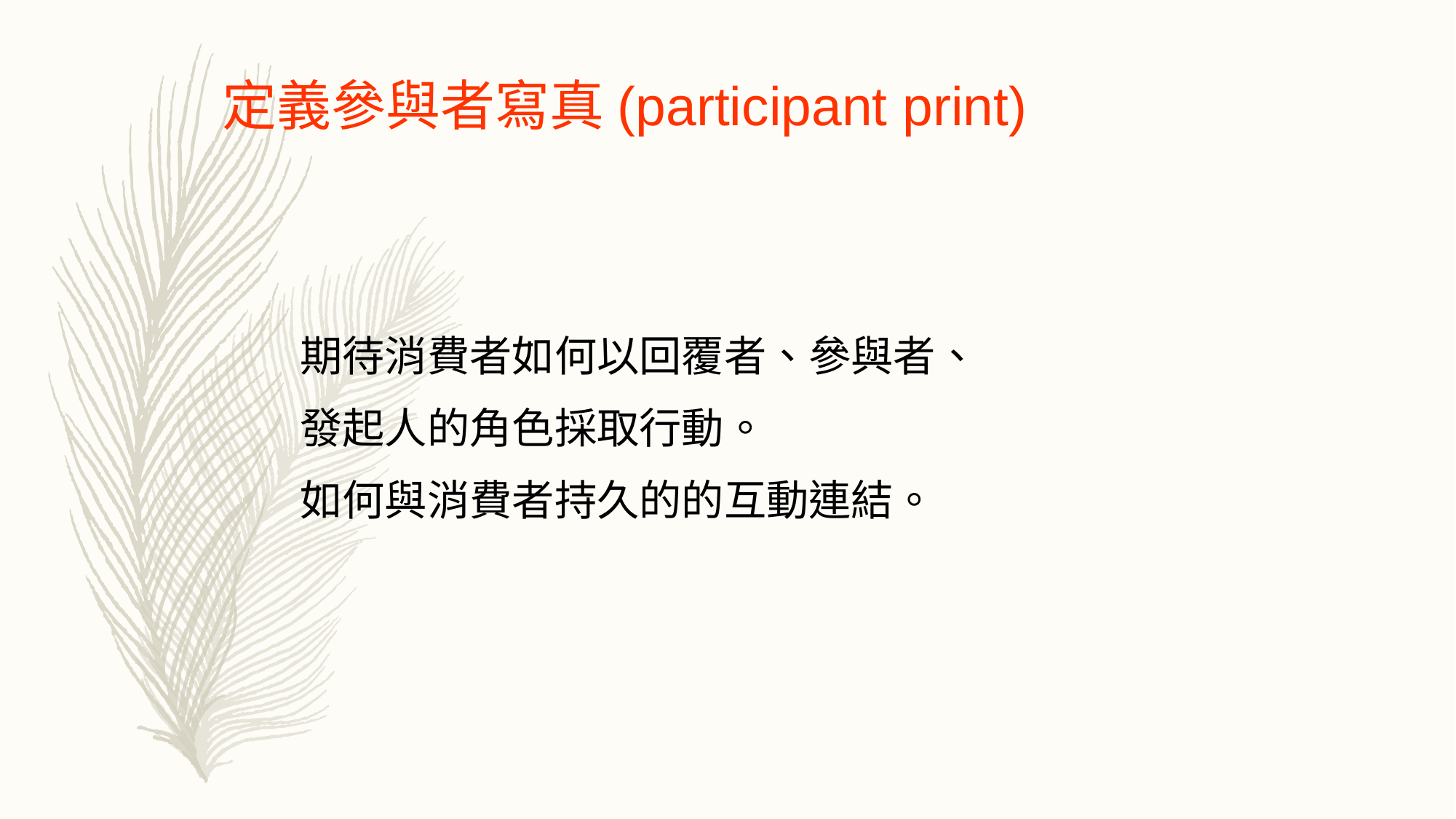

定義參與者寫真(participant print)
期待消費者如何以回覆者、參與者、
發起人的角色採取行動。
如何與消費者持久的的互動連結。